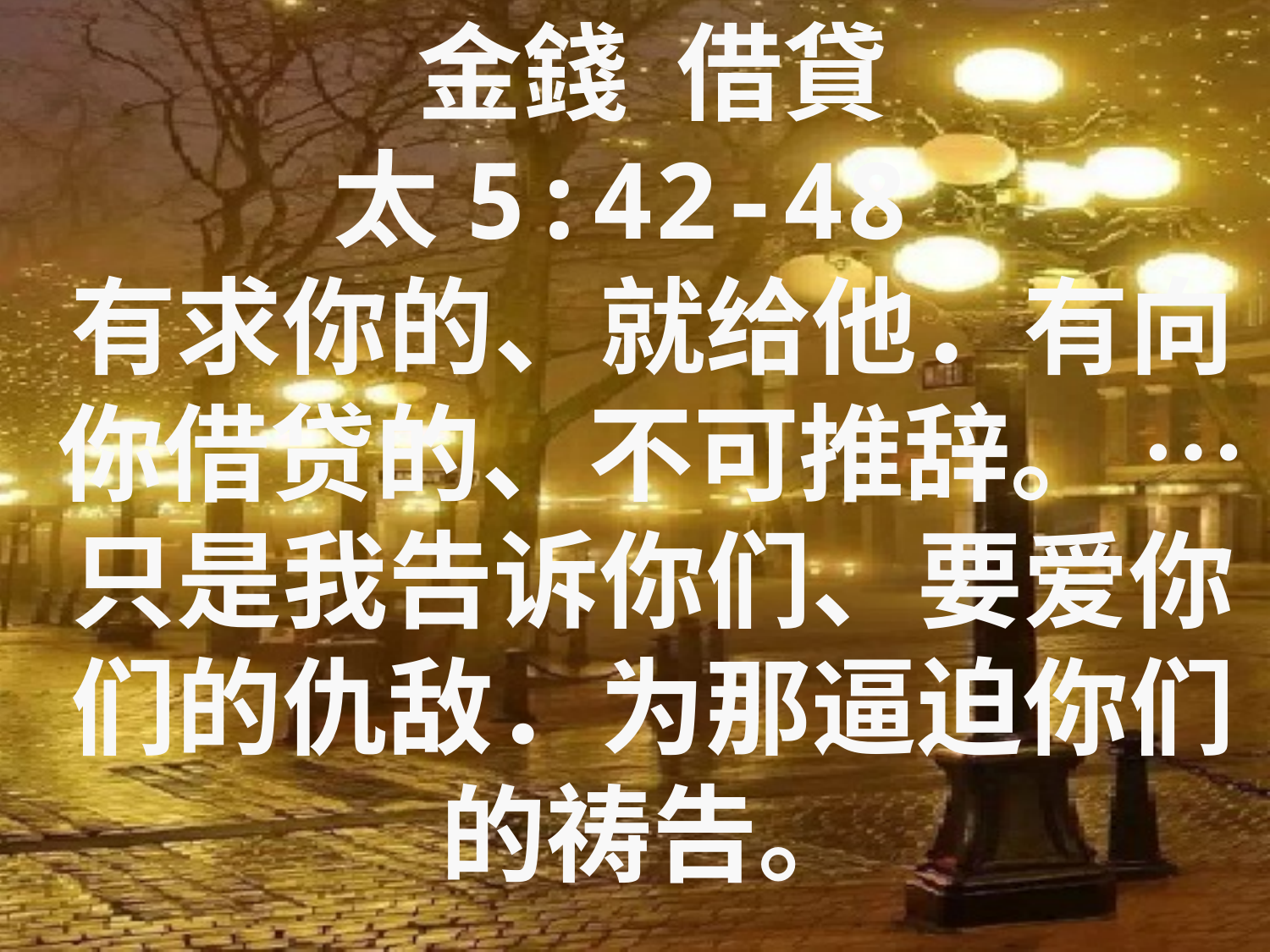

金錢  借貸
太5:42-48
有求你的、就给他．有向你借贷的、不可推辞。 …只是我告诉你们、要爱你们的仇敌．为那逼迫你们的祷告。